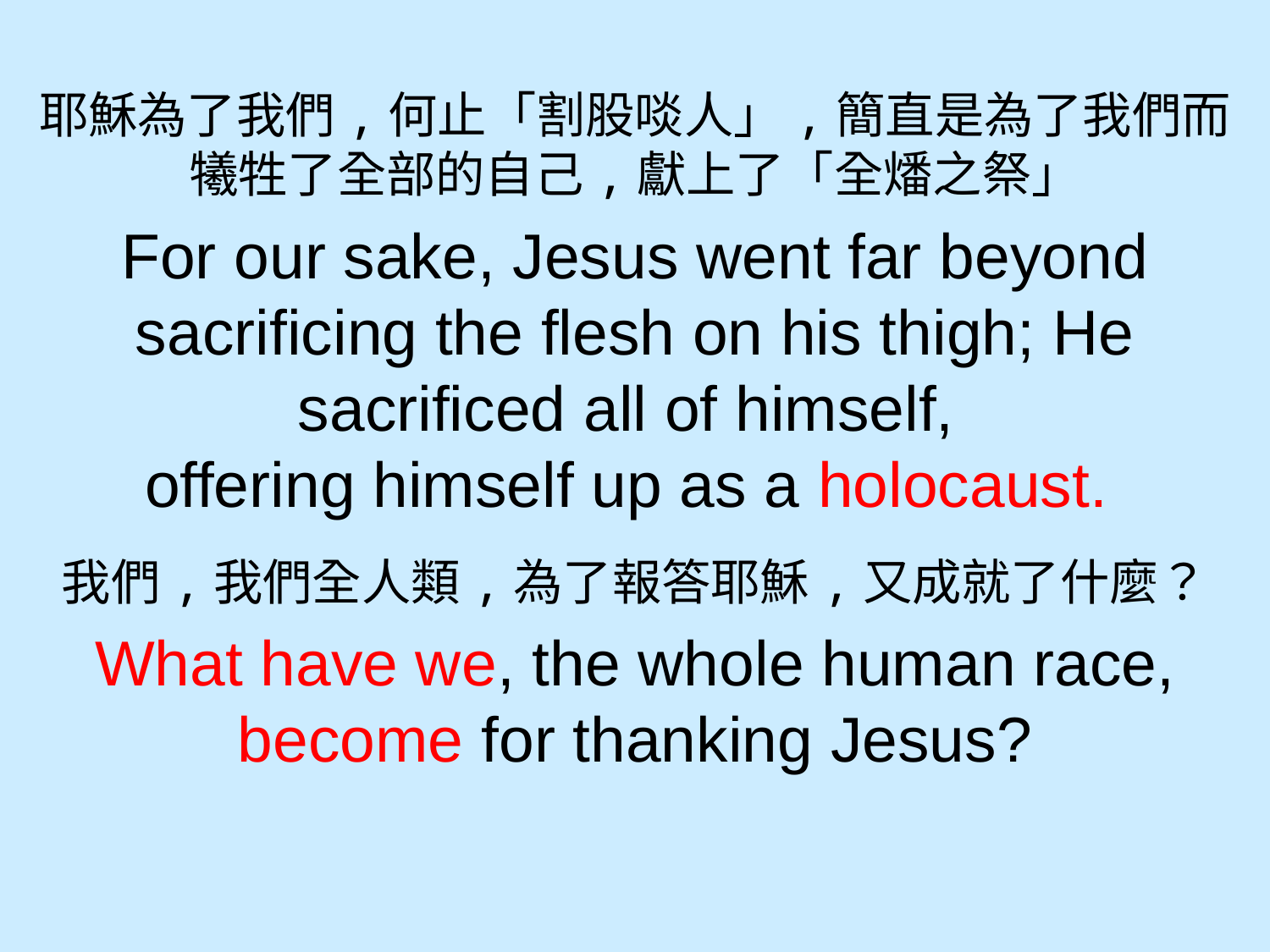

耶穌為了我們,何止「割股啖人」,簡直是為了我們而
犧牲了全部的自己,獻上了「全燔之祭」
For our sake, Jesus went far beyond sacrificing the flesh on his thigh; He sacrificed all of himself,
offering himself up as a holocaust.
我們,我們全人類,為了報答耶穌,又成就了什麼？
What have we, the whole human race, become for thanking Jesus?